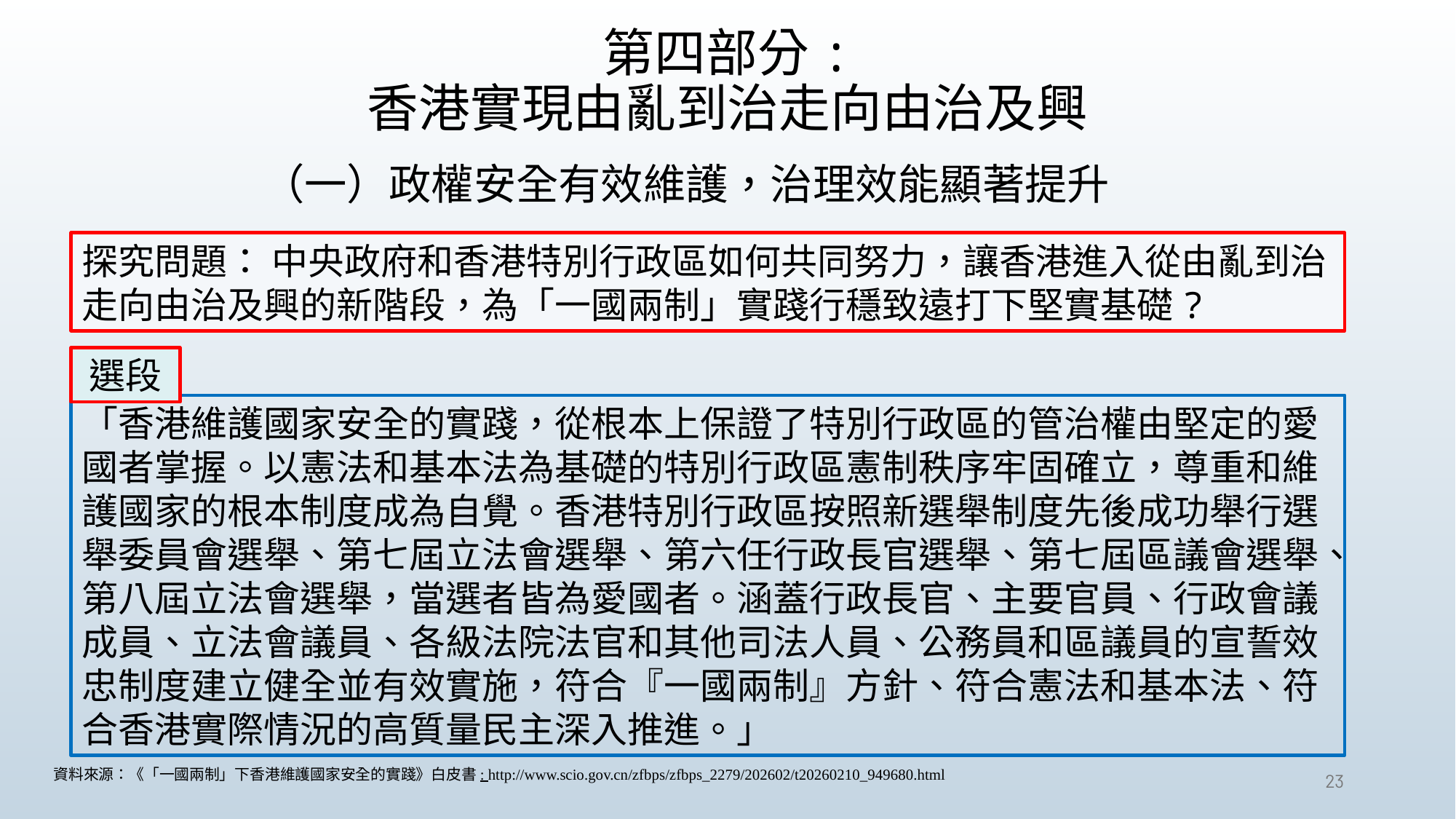

第四部分:
香港實現由亂到治走向由治及興
（一）政權安全有效維護，治理效能顯著提升
探究問題： 中央政府和香港特別行政區如何共同努力，讓香港進入從由亂到治走向由治及興的新階段，為「一國兩制」實踐行穩致遠打下堅實基礎?
選段
「香港維護國家安全的實踐，從根本上保證了特別行政區的管治權由堅定的愛國者掌握。以憲法和基本法為基礎的特別行政區憲制秩序牢固確立，尊重和維護國家的根本制度成為自覺。香港特別行政區按照新選舉制度先後成功舉行選舉委員會選舉、第七屆立法會選舉、第六任行政長官選舉、第七屆區議會選舉、第八屆立法會選舉，當選者皆為愛國者。涵蓋行政長官、主要官員、行政會議成員、立法會議員、各級法院法官和其他司法人員、公務員和區議員的宣誓效忠制度建立健全並有效實施，符合『一國兩制』方針、符合憲法和基本法、符合香港實際情況的高質量民主深入推進。」
資料來源：《「一國兩制」下香港維護國家安全的實踐》白皮書: http://www.scio.gov.cn/zfbps/zfbps_2279/202602/t20260210_949680.html
23